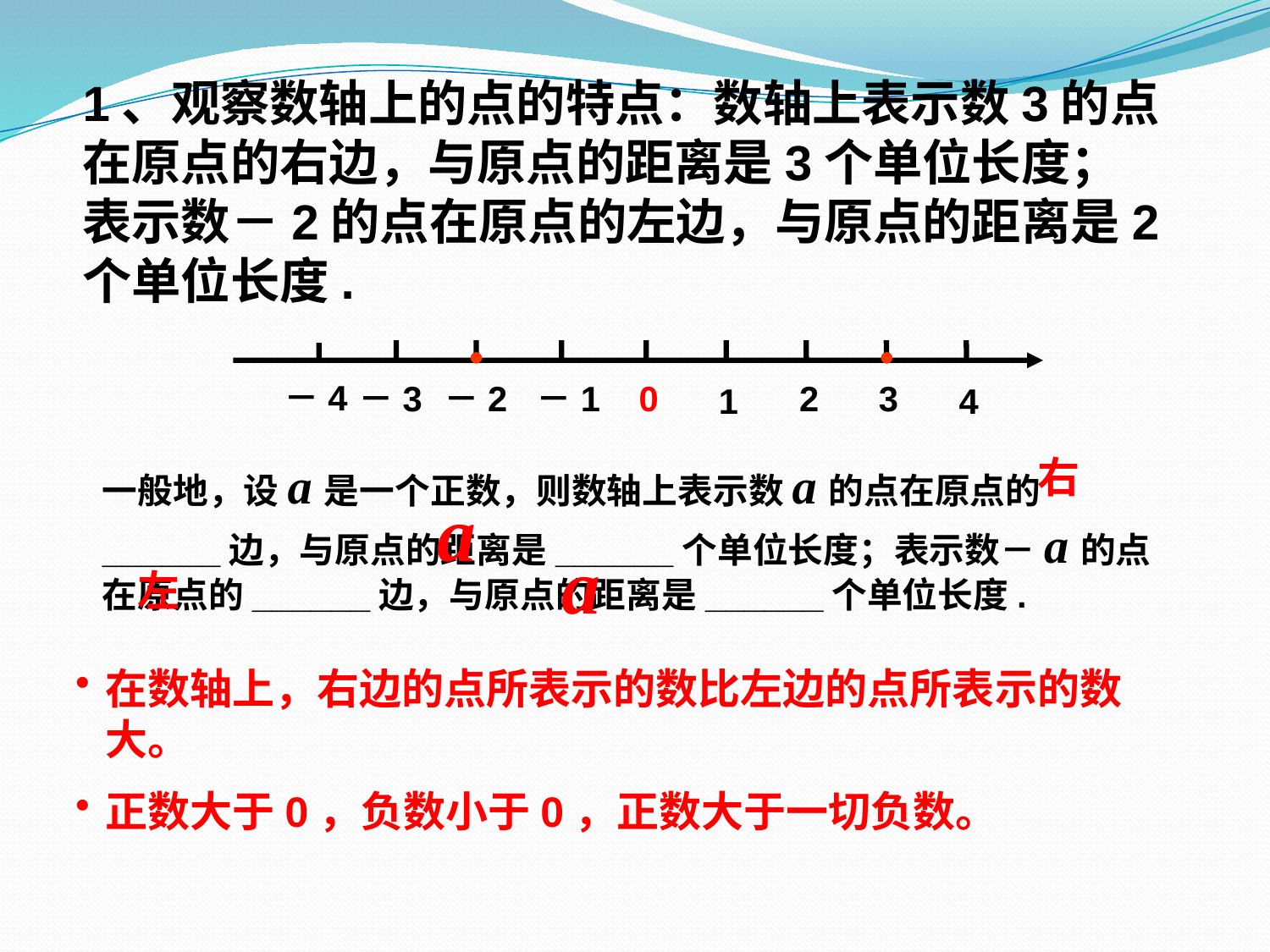

1、观察数轴上的点的特点：数轴上表示数3的点在原点的右边，与原点的距离是3个单位长度；表示数－2的点在原点的左边，与原点的距离是2个单位长度.

0

－4
－3
2
3
－2
－1
1
4
右
一般地，设a是一个正数，则数轴上表示数a的点在原点的______边，与原点的距离是______个单位长度；表示数－a的点在原点的______边，与原点的距离是______个单位长度.
a
a
左
在数轴上，右边的点所表示的数比左边的点所表示的数大。
正数大于0，负数小于0，正数大于一切负数。